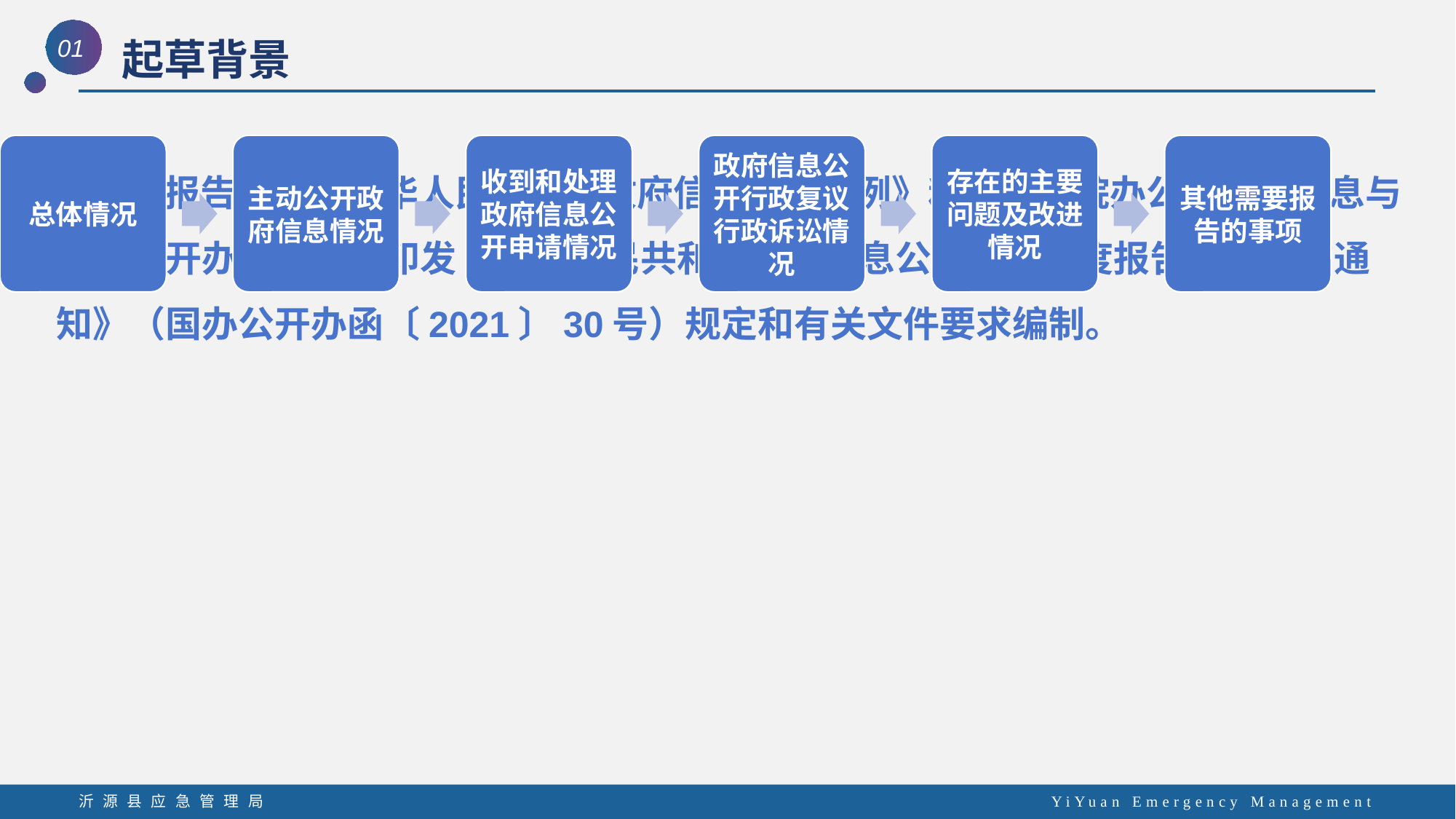

01

起草背景

 本报告根据《中华人民共和国政府信息公开条例》和《国务院办公厅政府信息与政务公开办公室关于印发<中华人民共和国政府信息公开工作年度报告格式>的通知》（国办公开办函〔2021〕30号）规定和有关文件要求编制。

总体情况

主动公开政府信息情况

收到和处理政府信息公开申请情况

政府信息公开行政复议行政诉讼情况

存在的主要问题及改进情况

其他需要报告的事项

沂源县应急管理局
自强不息 厚德载物
YiYuan Emergency Management